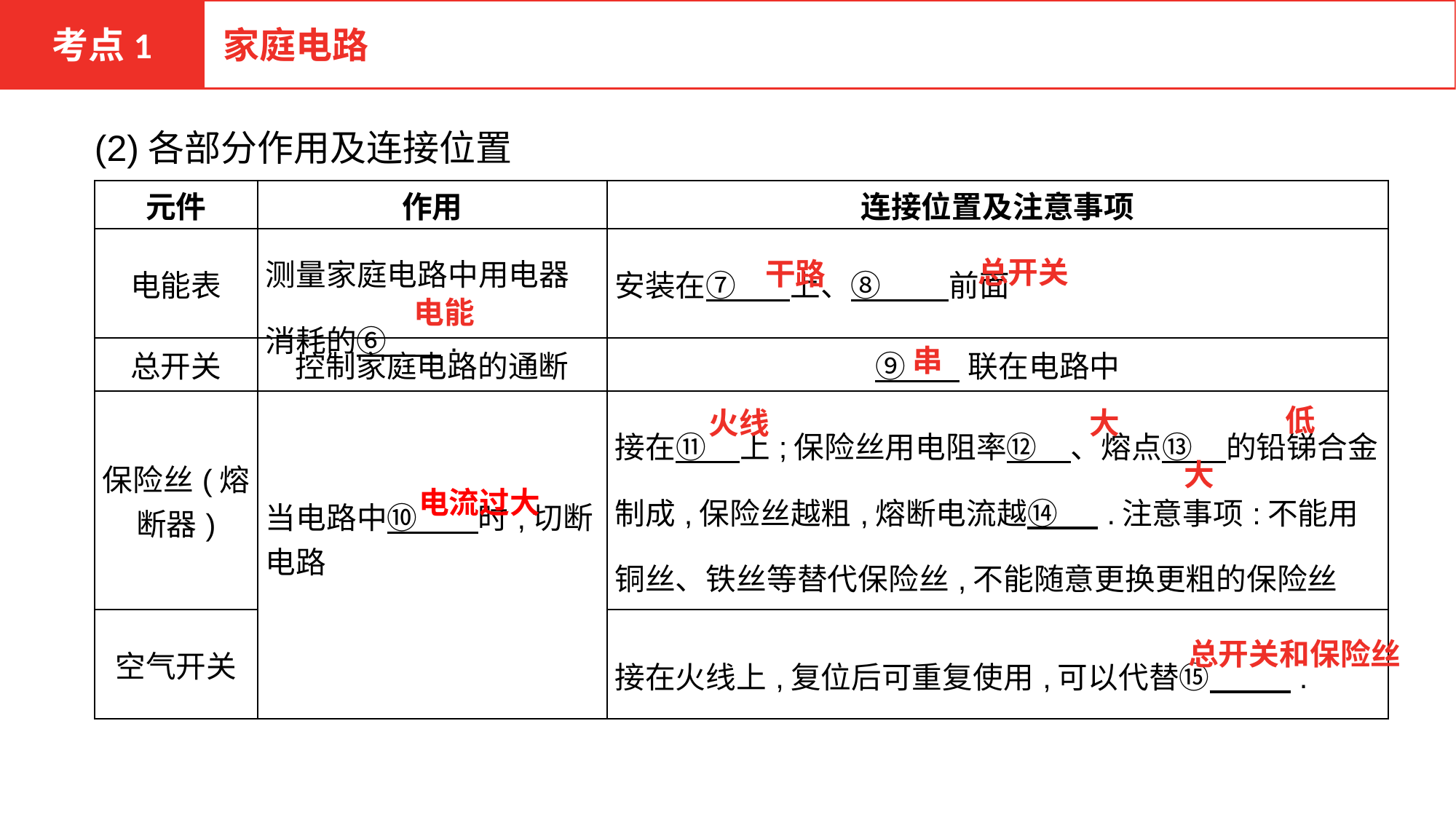

考点1
家庭电路
(2)各部分作用及连接位置
| 元件 | 作用 | 连接位置及注意事项 |
| --- | --- | --- |
| 电能表 | 测量家庭电路中用电器消耗的⑥ . | 安装在⑦ 上、⑧ 前面 |
| 总开关 | 控制家庭电路的通断 | ⑨ 联在电路中 |
| 保险丝(熔断器) | 当电路中⑩ 时,切断电路 | 接在⑪ 上;保险丝用电阻率⑫ 、熔点⑬ 的铅锑合金制成,保险丝越粗,熔断电流越⑭ .注意事项:不能用铜丝、铁丝等替代保险丝,不能随意更换更粗的保险丝 |
| 空气开关 |  | 接在火线上,复位后可重复使用,可以代替⑮ . |
总开关
干路
电能
串
低
火线
大
大
电流过大
总开关和保险丝